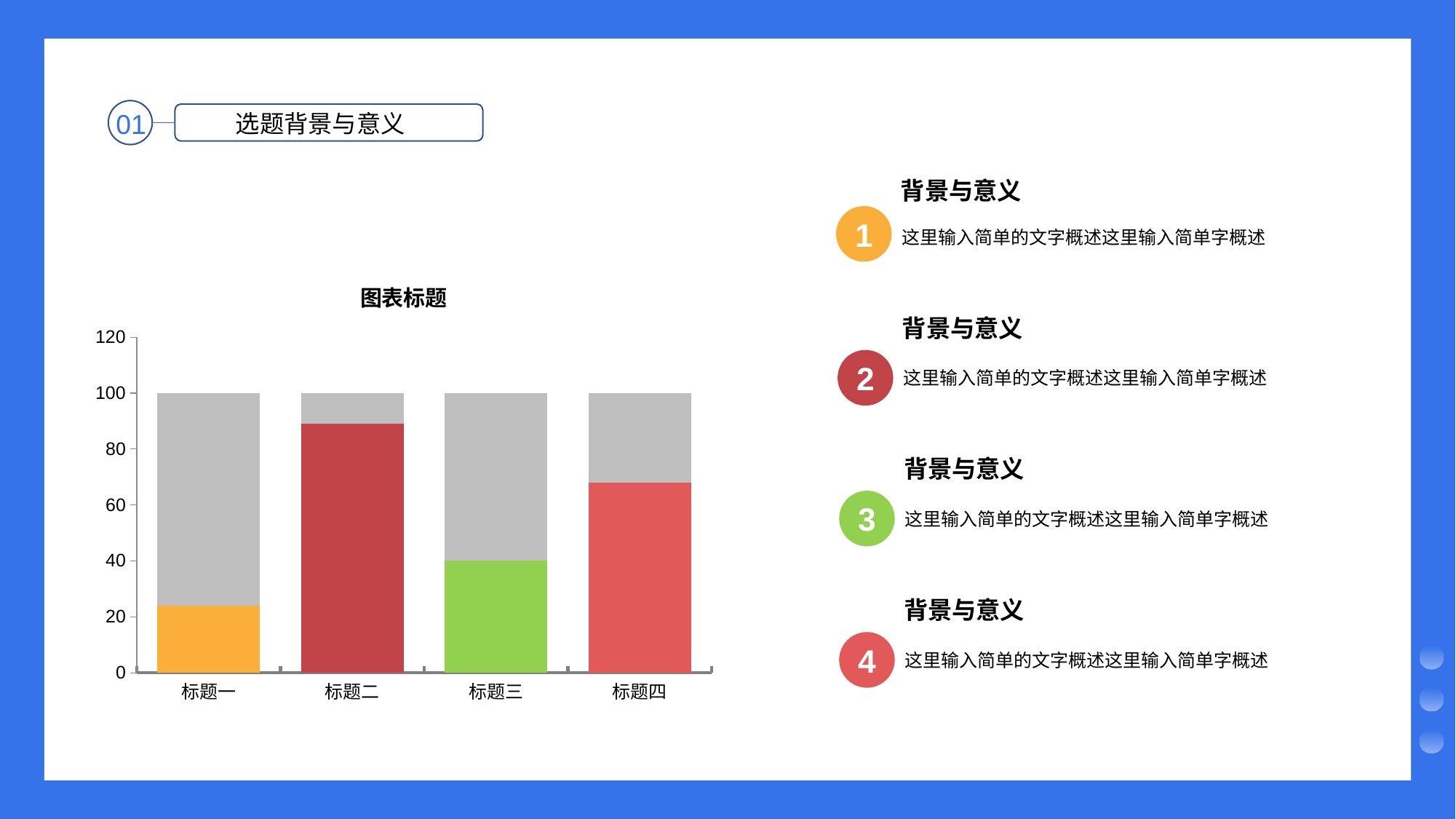

01
选题背景与意义
背景与意义
1
这里输入简单的文字概述这里输入简单字概述

### Chart: 图表标题

| Category | 背景色块大小 | 数据更改区 |
|---|---|---|
| 标题一 | 100.0 | 24.0 |
| 标题二 | 100.0 | 89.0 |
| 标题三 | 100.0 | 40.0 |
| 标题四 | 100.0 | 68.0 |
背景与意义
2
这里输入简单的文字概述这里输入简单字概述
背景与意义
3
这里输入简单的文字概述这里输入简单字概述
背景与意义
4
这里输入简单的文字概述这里输入简单字概述